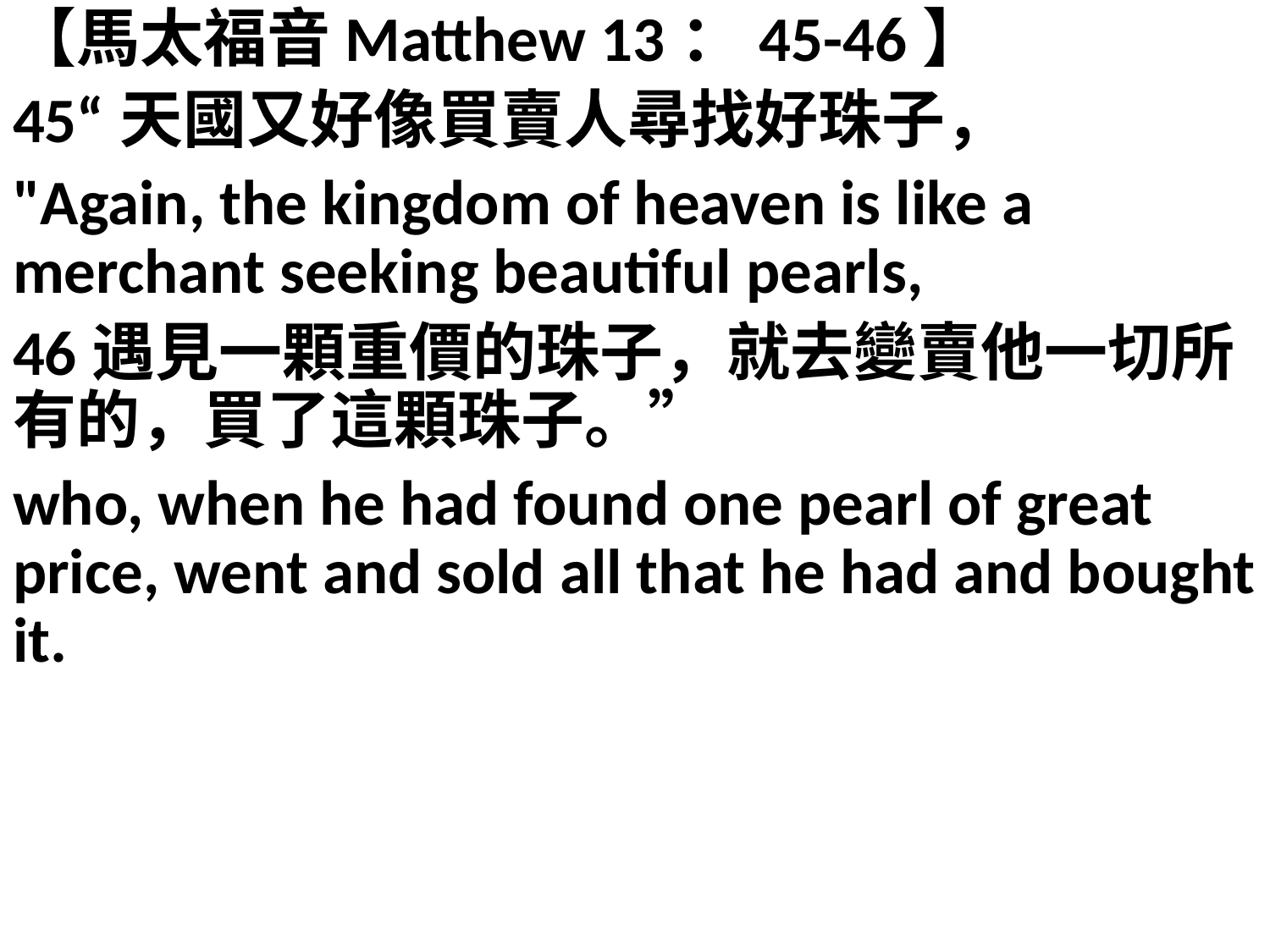

【馬太福音Matthew 13：45-46】
45“天國又好像買賣人尋找好珠子，
"Again, the kingdom of heaven is like a merchant seeking beautiful pearls,
46遇見一顆重價的珠子，就去變賣他一切所有的，買了這顆珠子。”
who, when he had found one pearl of great price, went and sold all that he had and bought it.